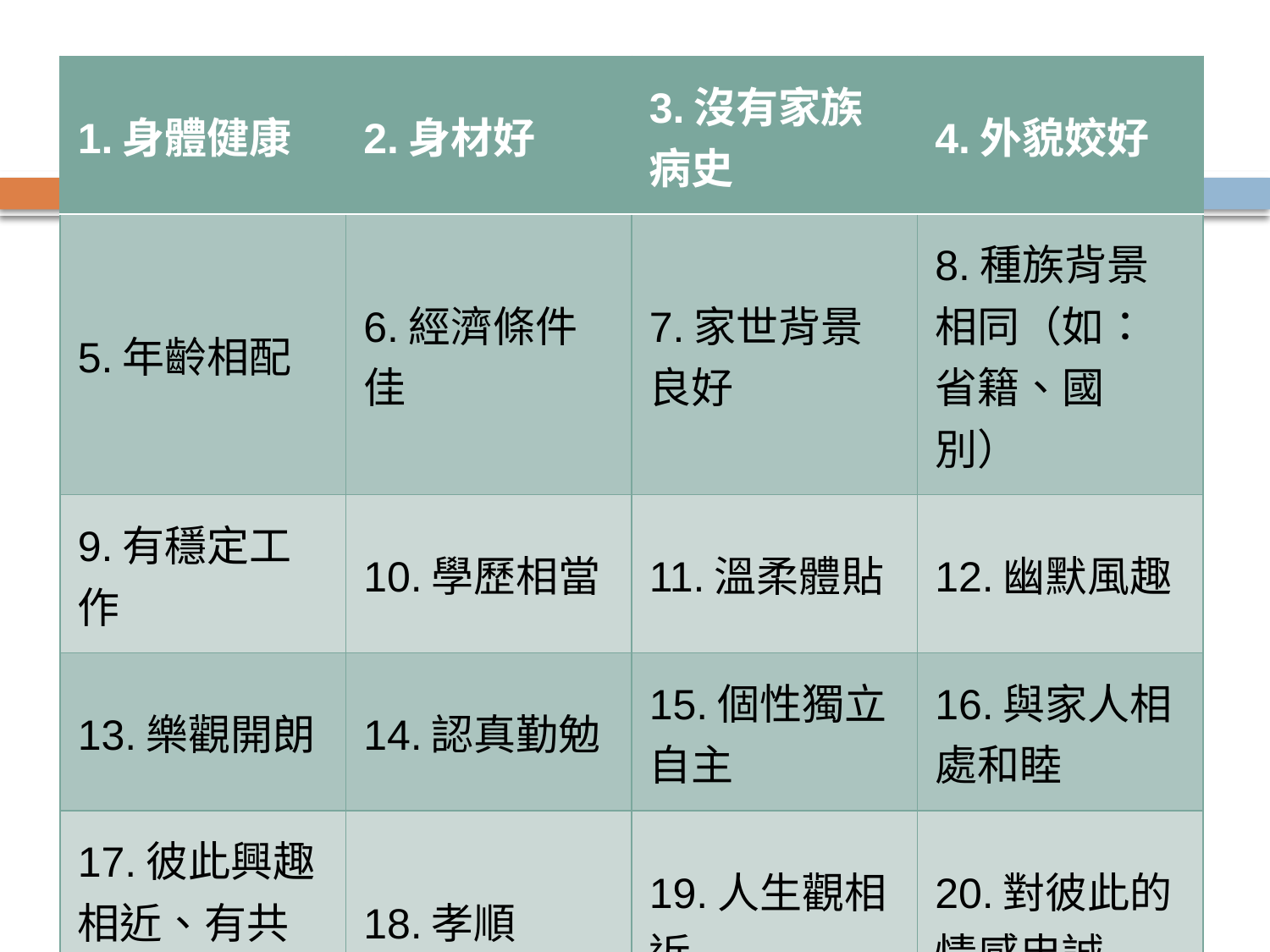

| 1.身體健康 | 2.身材好 | 3.沒有家族病史 | 4.外貌姣好 |
| --- | --- | --- | --- |
| 5.年齡相配 | 6.經濟條件佳 | 7.家世背景良好 | 8.種族背景相同（如：省籍、國別） |
| 9.有穩定工作 | 10.學歷相當 | 11.溫柔體貼 | 12.幽默風趣 |
| 13.樂觀開朗 | 14.認真勤勉 | 15.個性獨立自主 | 16.與家人相處和睦 |
| 17.彼此興趣相近、有共同話題 | 18.孝順 | 19.人生觀相近 | 20.對彼此的情感忠誠 |